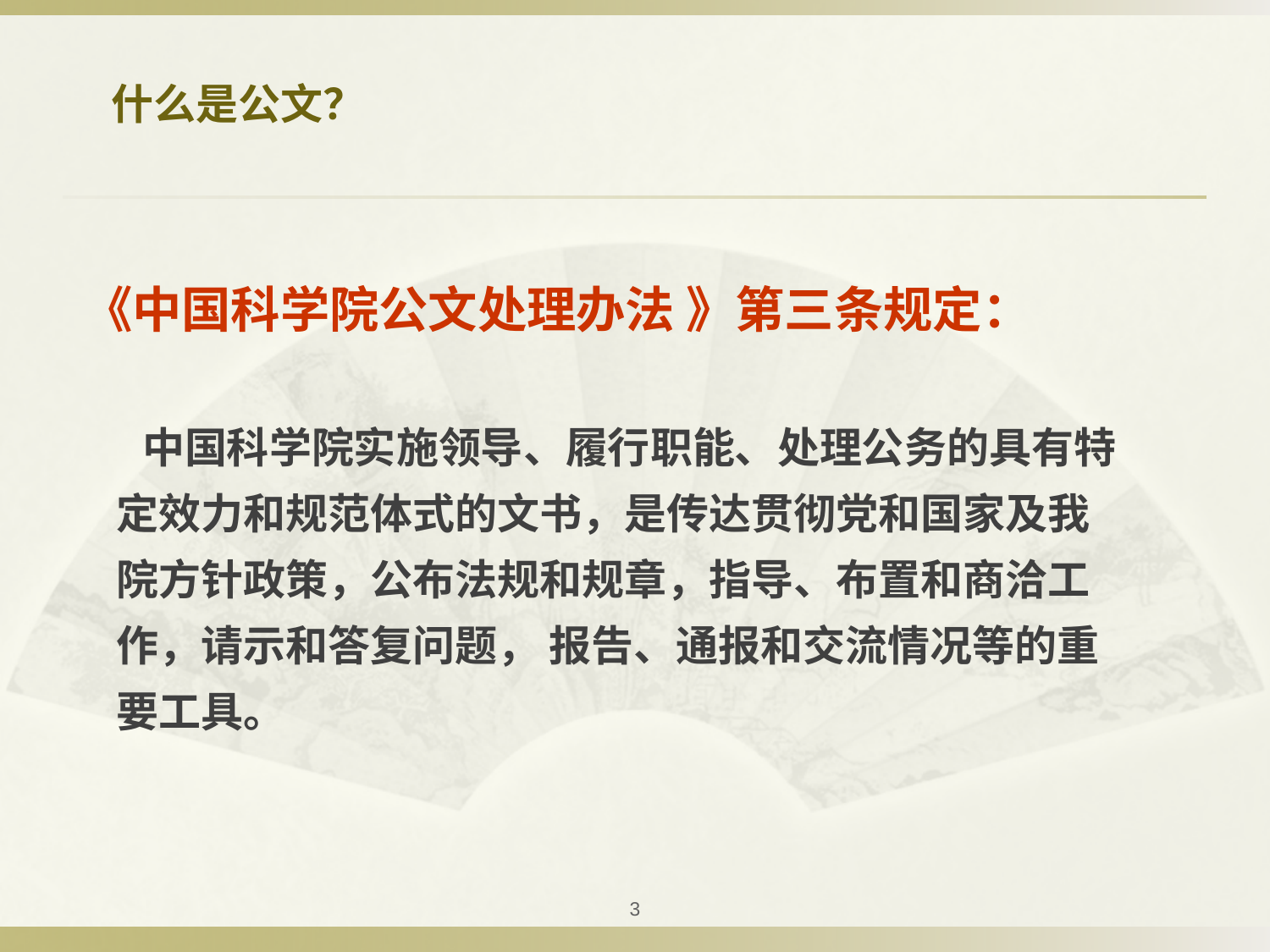

什么是公文？
《中国科学院公文处理办法 》第三条规定：
       中国科学院实施领导、履行职能、处理公务的具有特定效力和规范体式的文书，是传达贯彻党和国家及我院方针政策，公布法规和规章，指导、布置和商洽工作，请示和答复问题， 报告、通报和交流情况等的重要工具。
3